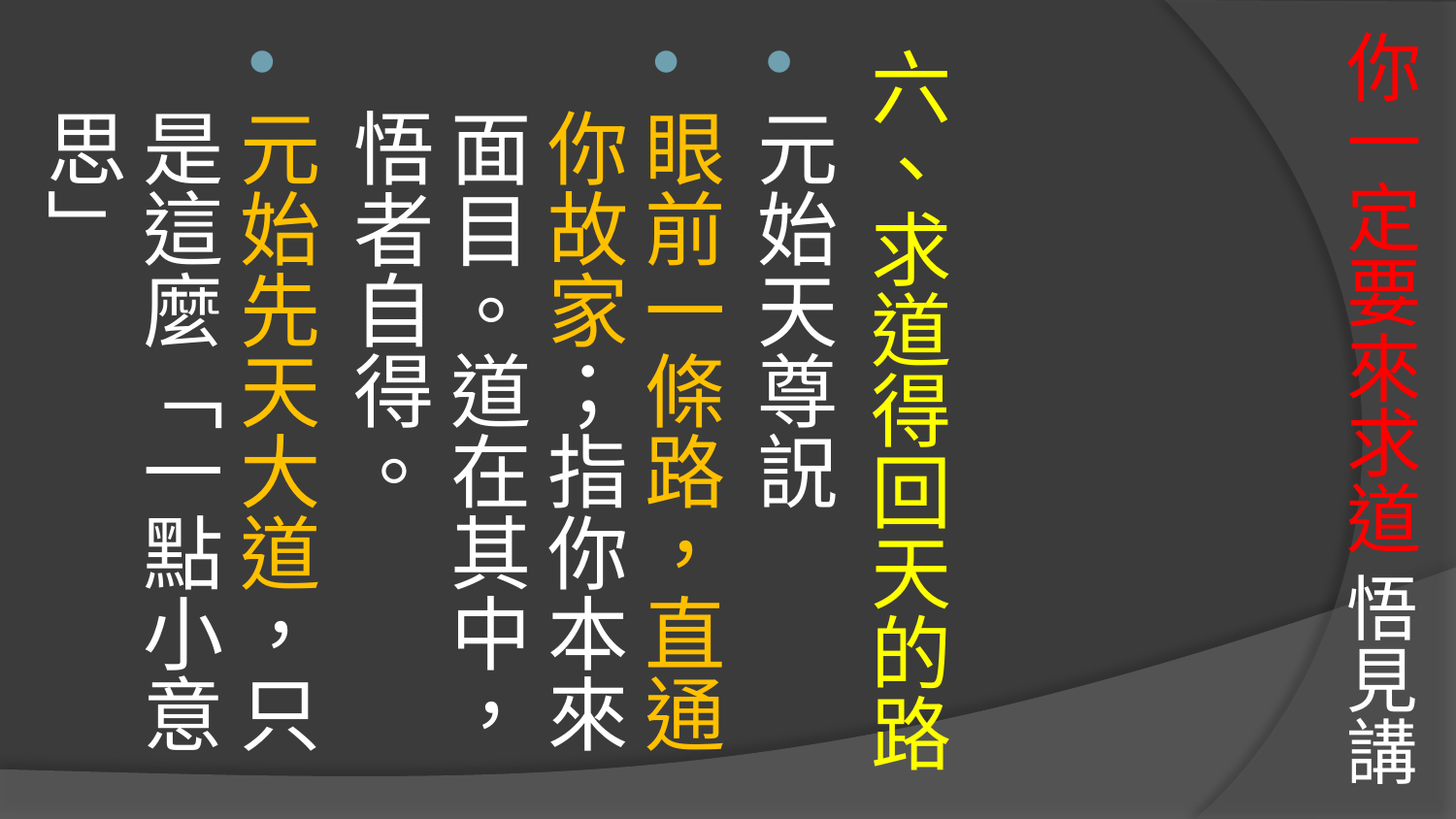

# 你一定要來求道 悟見講
六、求道得回天的路
元始天尊詋
眼前一條路，直通你故家；指你本來面目。道在其中，悟者自得。
元始先天大道，只是這麼「一點小意思」